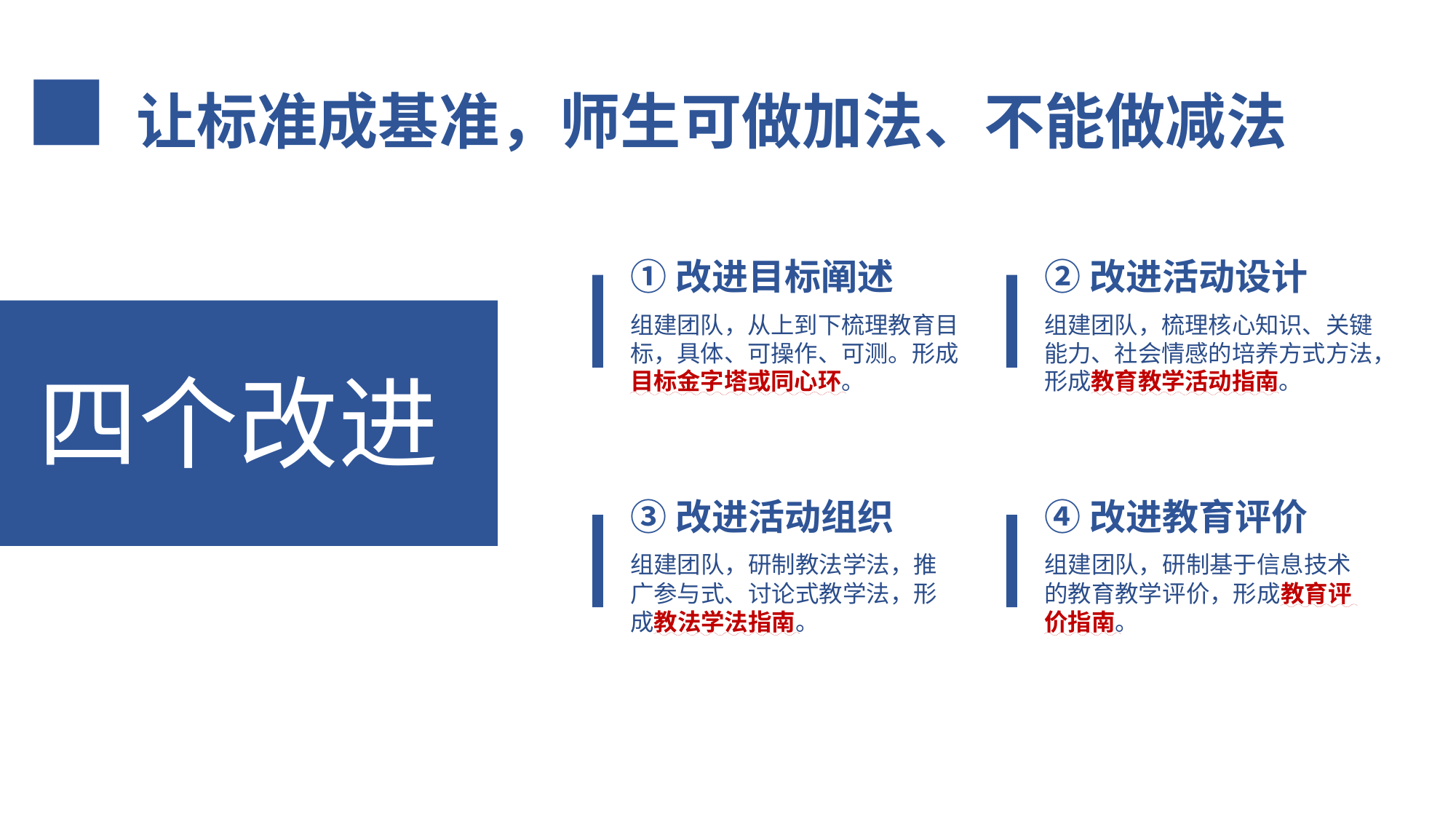

■ 让标准成基准，师生可做加法、不能做减法
①改进目标阐述
②改进活动设计

组建团队，从上到下梳理教育目标，具体、可操作、可测。形成目标金字塔或同心环。
组建团队，梳理核心知识、关键能力、社会情感的培养方式方法，形成教育教学活动指南。
四个改进
③改进活动组织
④改进教育评价

组建团队，研制教法学法，推广参与式、讨论式教学法，形成教法学法指南。
组建团队，研制基于信息技术的教育教学评价，形成教育评价指南。